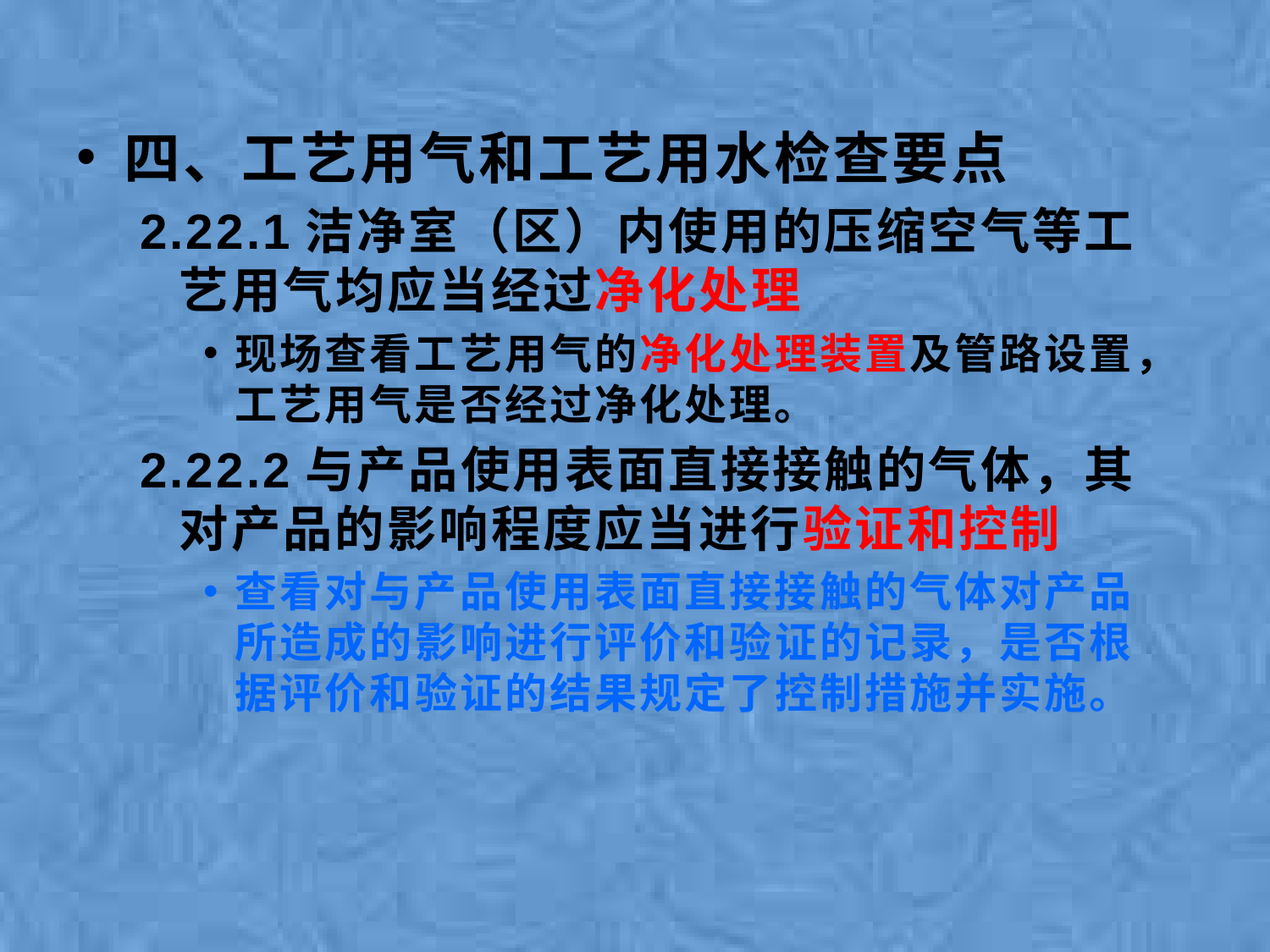

四、工艺用气和工艺用水检查要点
2.22.1洁净室（区）内使用的压缩空气等工艺用气均应当经过净化处理
现场查看工艺用气的净化处理装置及管路设置，工艺用气是否经过净化处理。
2.22.2与产品使用表面直接接触的气体，其对产品的影响程度应当进行验证和控制
查看对与产品使用表面直接接触的气体对产品所造成的影响进行评价和验证的记录，是否根据评价和验证的结果规定了控制措施并实施。